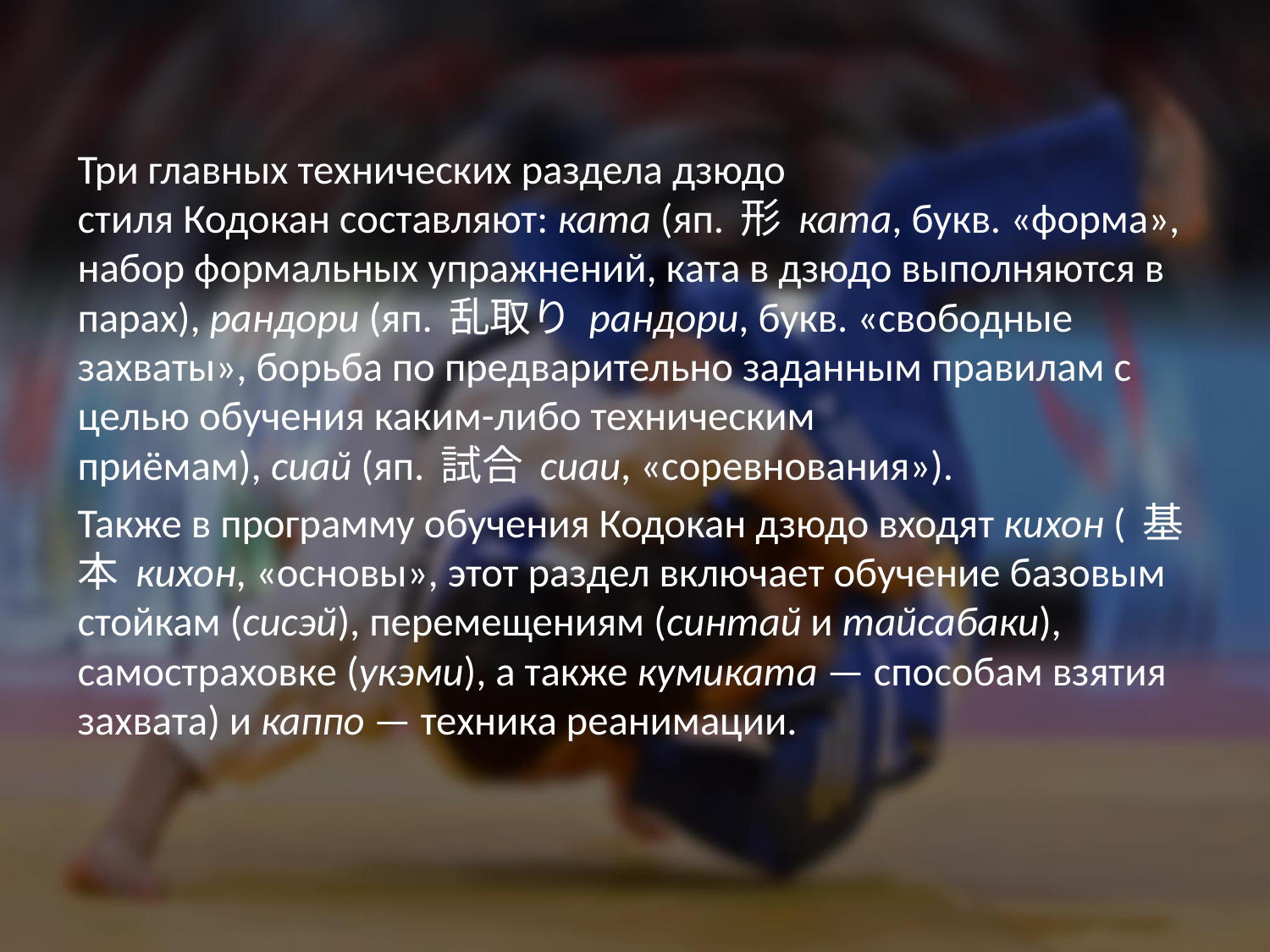

Три главных технических раздела дзюдо стиля Кодокан составляют: ката (яп. 形 ката, букв. «форма», набор формальных упражнений, ката в дзюдо выполняются в парах), рандори (яп. 乱取り рандори, букв. «свободные захваты», борьба по предварительно заданным правилам с целью обучения каким-либо техническим приёмам), сиай (яп. 試合 сиаи, «соревнования»).
Также в программу обучения Кодокан дзюдо входят кихон ( 基本 кихон, «основы», этот раздел включает обучение базовым стойкам (сисэй), перемещениям (синтай и тайсабаки), самостраховке (укэми), а также кумиката — способам взятия захвата) и каппо — техника реанимации.